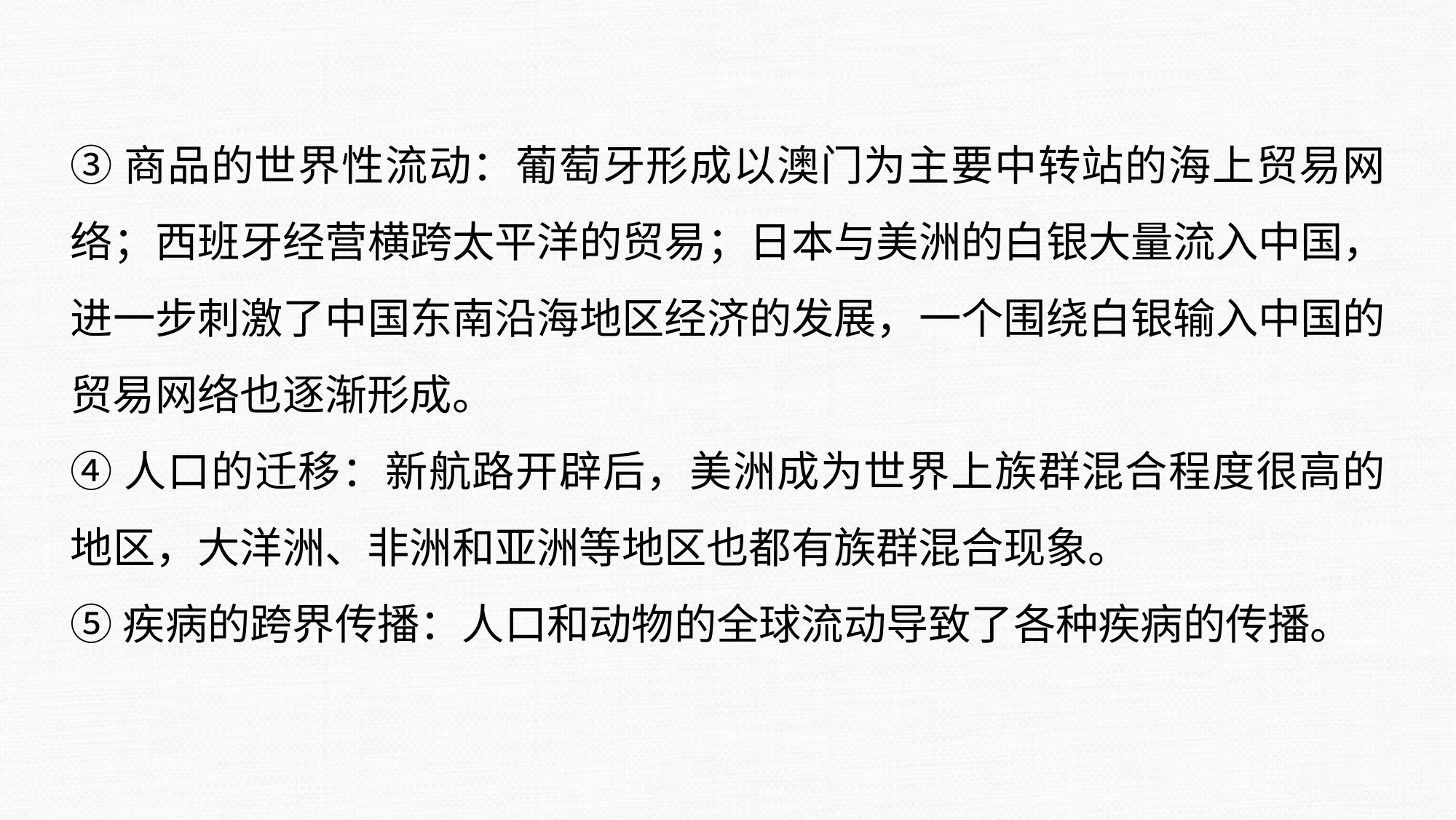

③商品的世界性流动：葡萄牙形成以澳门为主要中转站的海上贸易网络；西班牙经营横跨太平洋的贸易；日本与美洲的白银大量流入中国，进一步刺激了中国东南沿海地区经济的发展，一个围绕白银输入中国的贸易网络也逐渐形成。
④人口的迁移：新航路开辟后，美洲成为世界上族群混合程度很高的地区，大洋洲、非洲和亚洲等地区也都有族群混合现象。
⑤疾病的跨界传播：人口和动物的全球流动导致了各种疾病的传播。